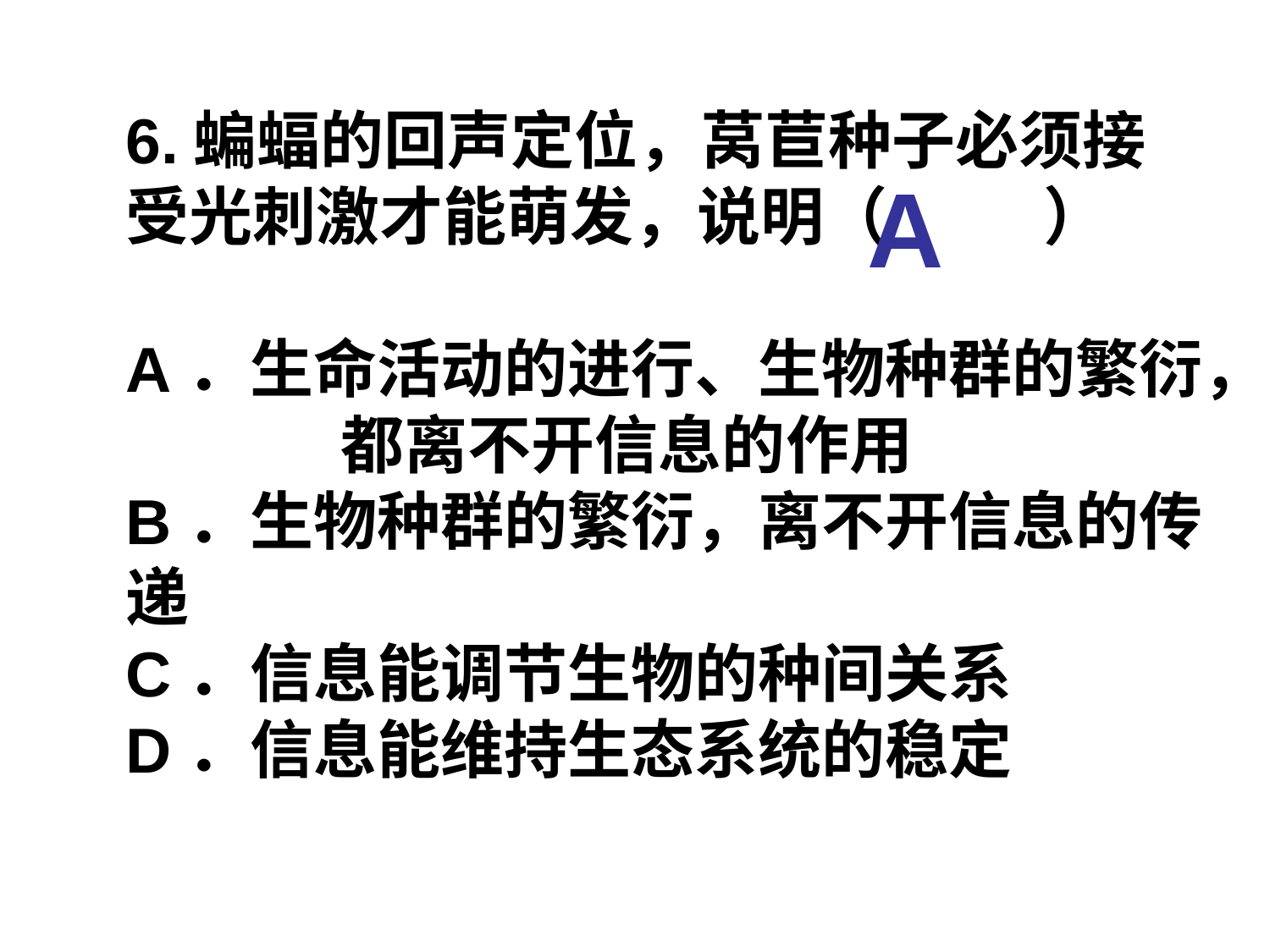

6.蝙蝠的回声定位，莴苣种子必须接受光刺激才能萌发，说明（  　　）

A．生命活动的进行、生物种群的繁衍，               都离不开信息的作用
B．生物种群的繁衍，离不开信息的传递
C．信息能调节生物的种间关系
D．信息能维持生态系统的稳定
A